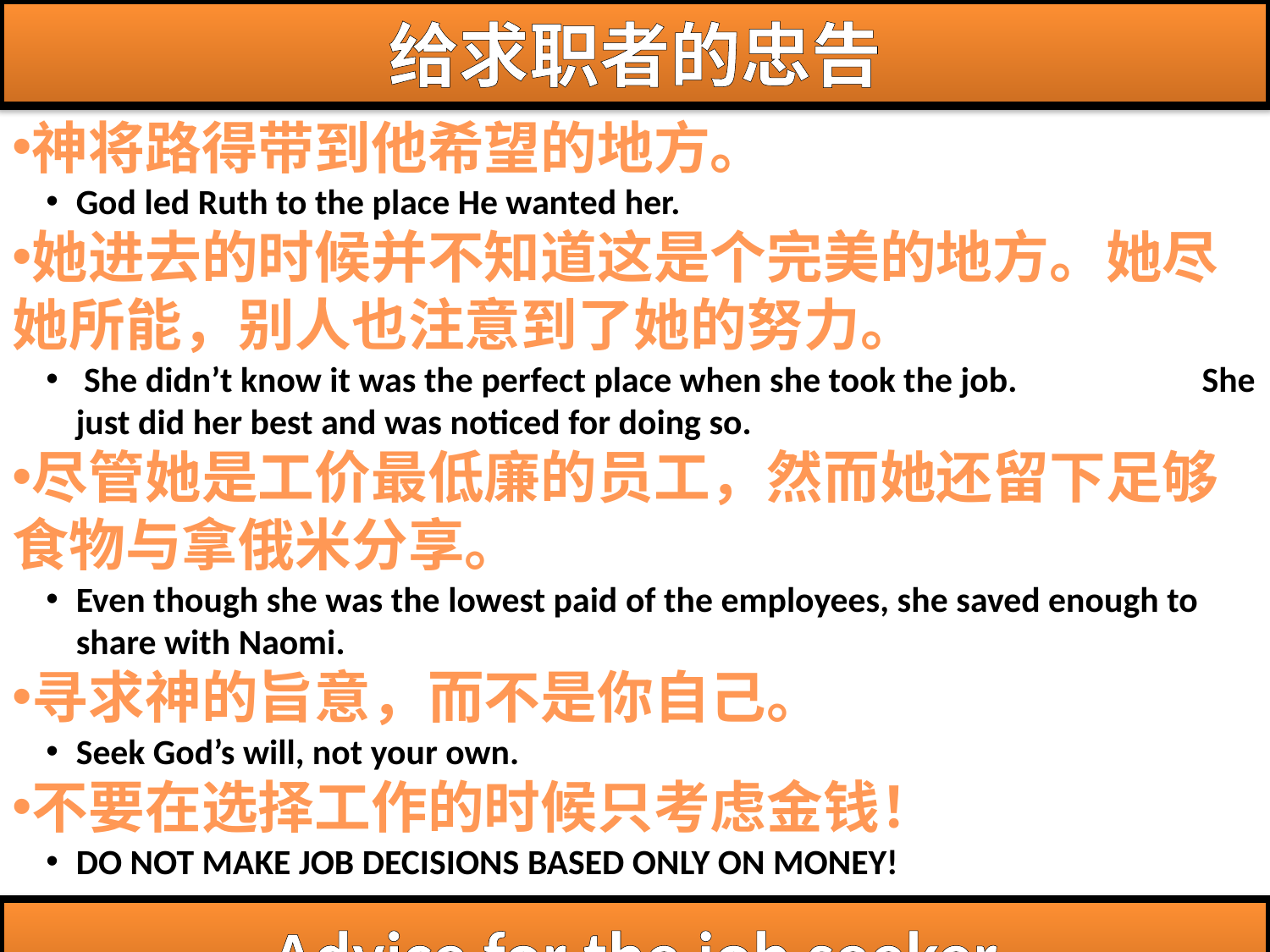

# 给求职者的忠告
神将路得带到他希望的地方。
God led Ruth to the place He wanted her.
她进去的时候并不知道这是个完美的地方。她尽她所能，别人也注意到了她的努力。
 She didn’t know it was the perfect place when she took the job.                       She just did her best and was noticed for doing so.
尽管她是工价最低廉的员工，然而她还留下足够食物与拿俄米分享。
Even though she was the lowest paid of the employees, she saved enough to share with Naomi.
寻求神的旨意，而不是你自己。
Seek God’s will, not your own.
不要在选择工作的时候只考虑金钱！
DO NOT MAKE JOB DECISIONS BASED ONLY ON MONEY!
Advice for the job seeker